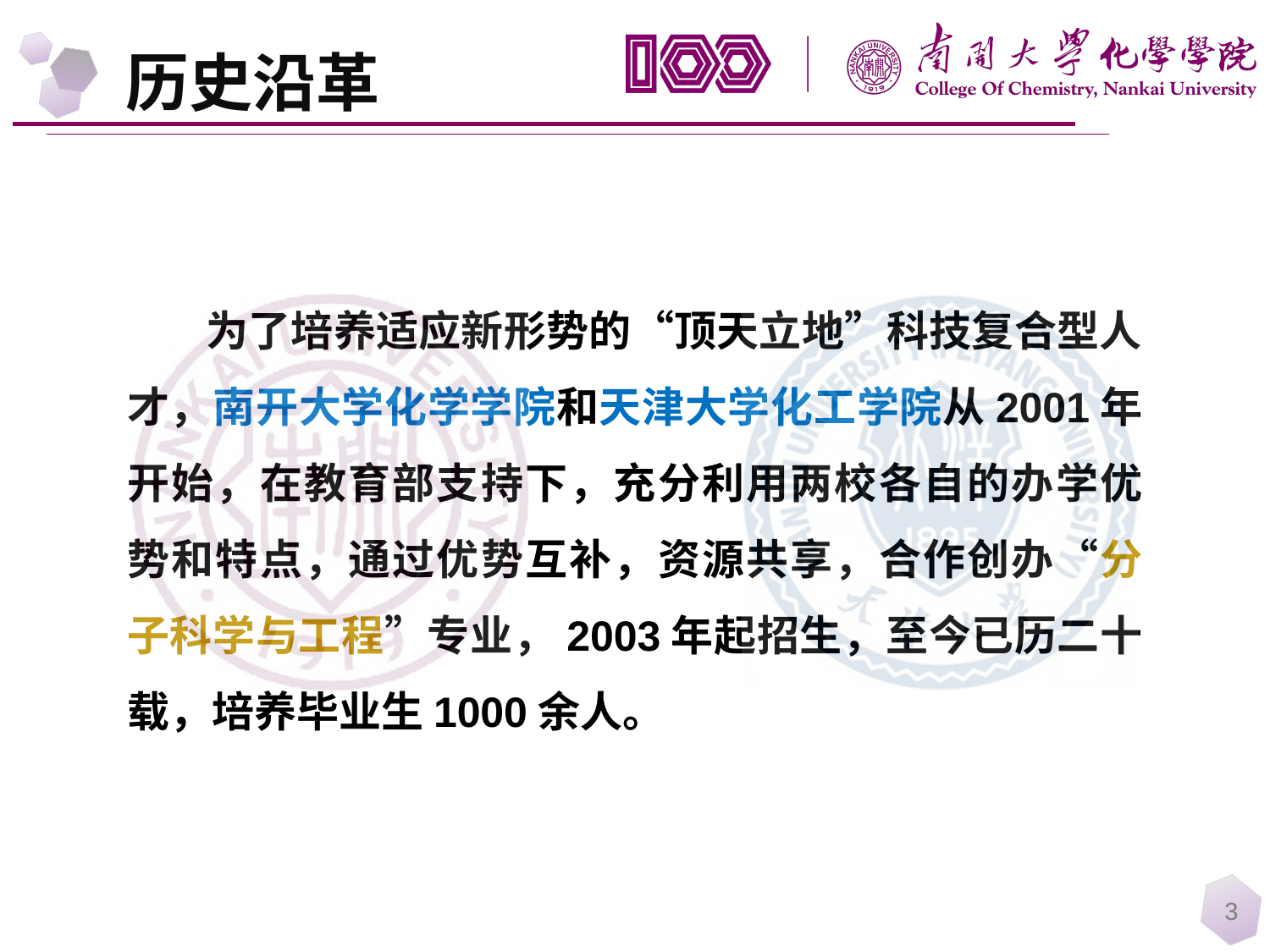

历史沿革
       为了培养适应新形势的“顶天立地”科技复合型人才，南开大学化学学院和天津大学化工学院从2001年开始，在教育部支持下，充分利用两校各自的办学优势和特点，通过优势互补，资源共享，合作创办“分子科学与工程”专业，2003年起招生，至今已历二十载，培养毕业生1000余人。

3